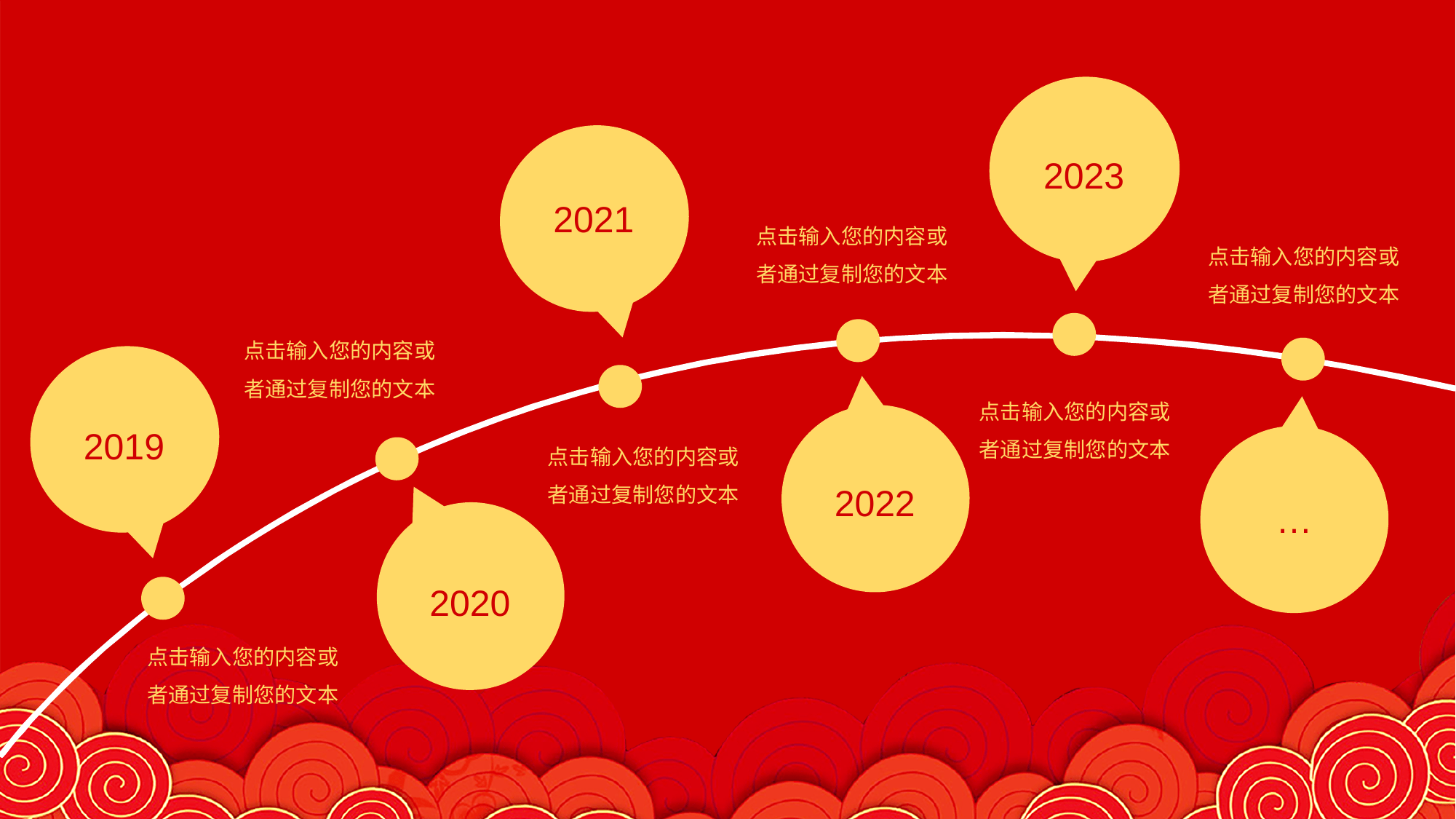

2023
2021
点击输入您的内容或者通过复制您的文本
点击输入您的内容或者通过复制您的文本

点击输入您的内容或者通过复制您的文本

点击输入您的内容或者通过复制您的文本

2019

点击输入您的内容或者通过复制您的文本

2022
…

2020

点击输入您的内容或者通过复制您的文本